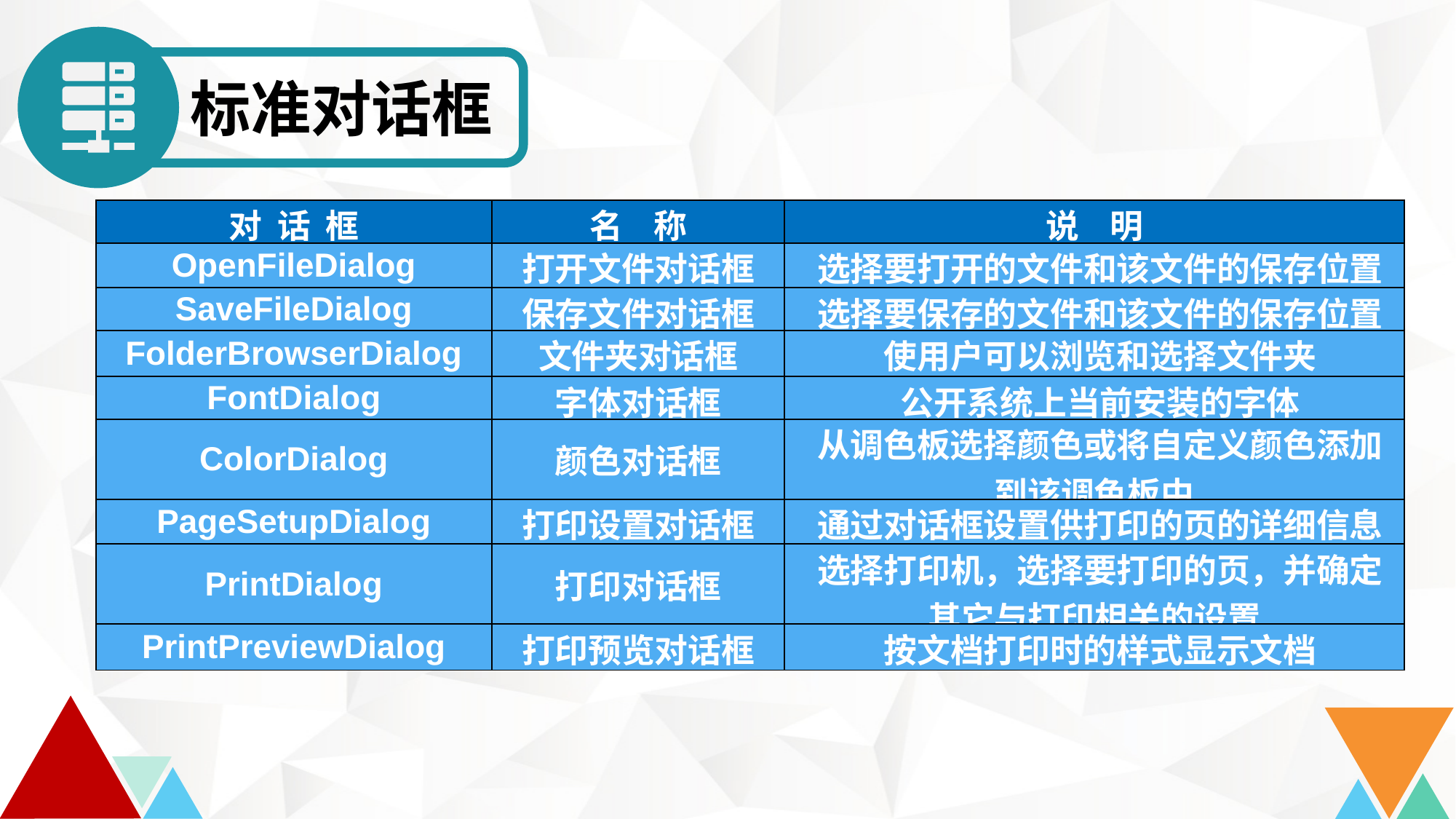

标准对话框
| 对 话 框 | 名 称 | 说 明 |
| --- | --- | --- |
| OpenFileDialog | 打开文件对话框 | 选择要打开的文件和该文件的保存位置 |
| SaveFileDialog | 保存文件对话框 | 选择要保存的文件和该文件的保存位置 |
| FolderBrowserDialog | 文件夹对话框 | 使用户可以浏览和选择文件夹 |
| FontDialog | 字体对话框 | 公开系统上当前安装的字体 |
| ColorDialog | 颜色对话框 | 从调色板选择颜色或将自定义颜色添加到该调色板中 |
| PageSetupDialog | 打印设置对话框 | 通过对话框设置供打印的页的详细信息 |
| PrintDialog | 打印对话框 | 选择打印机，选择要打印的页，并确定其它与打印相关的设置 |
| PrintPreviewDialog | 打印预览对话框 | 按文档打印时的样式显示文档 |